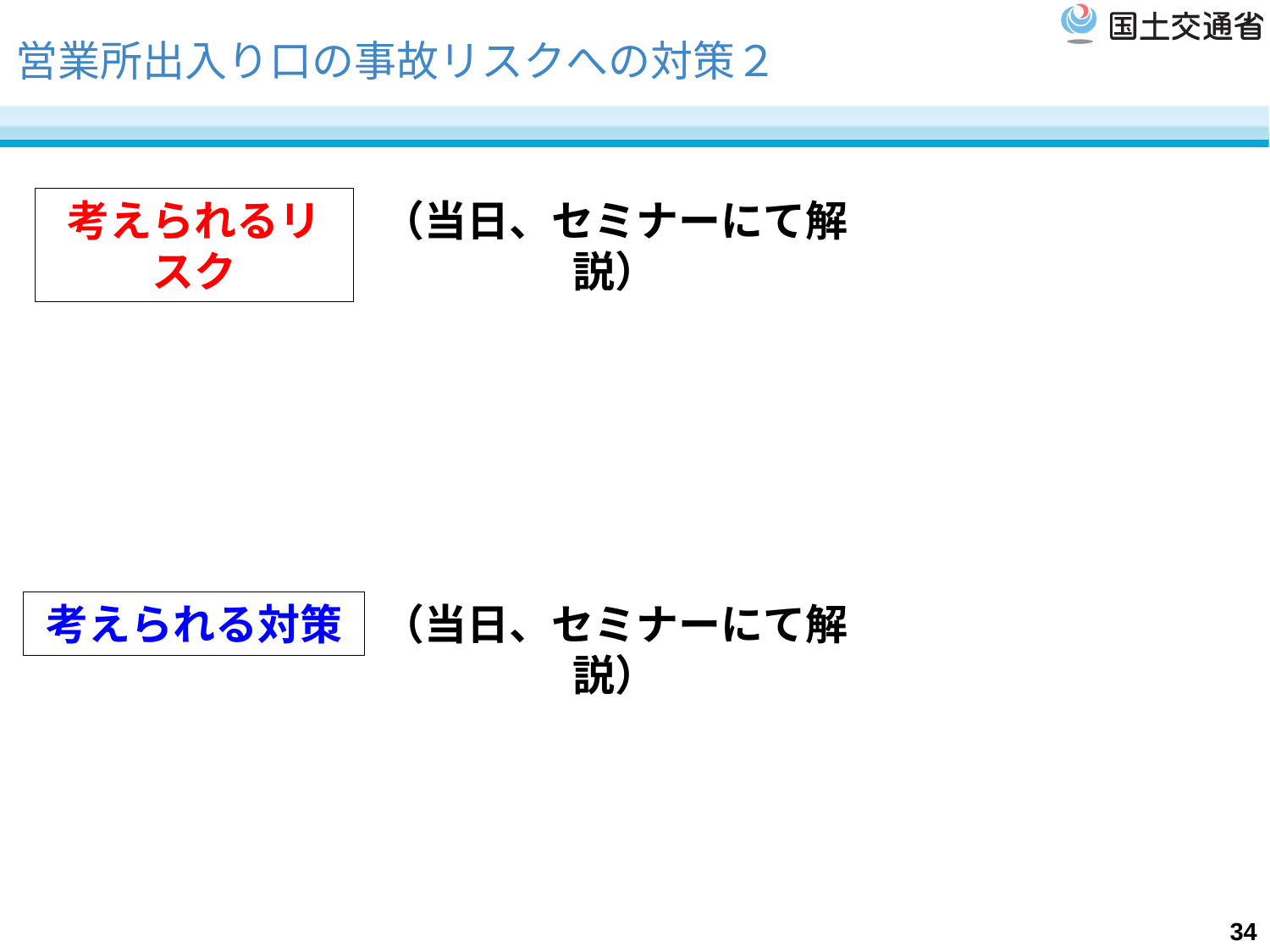

# 営業所出入り口の事故リスクへの対策２
（当日、セミナーにて解説）
考えられるリスク
（当日、セミナーにて解説）
考えられる対策
34